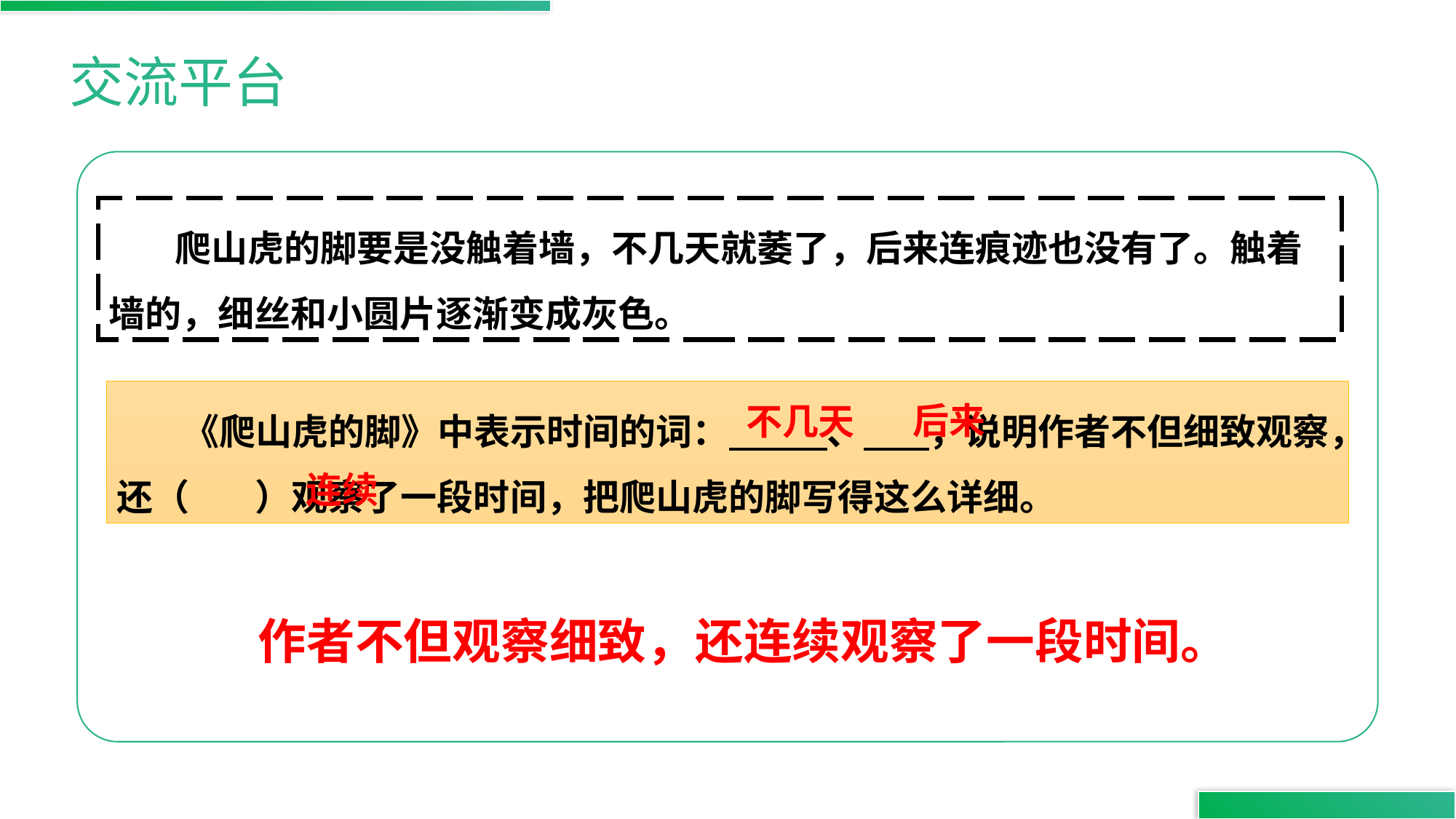

交流平台
       爬山虎的脚要是没触着墙，不几天就萎了，后来连痕迹也没有了。触着墙的，细丝和小圆片逐渐变成灰色。
       《爬山虎的脚》中表示时间的词：            、        ，说明作者不但细致观察，还（        ）观察了一段时间，把爬山虎的脚写得这么详细。
后来
不几天
连续
作者不但观察细致，还连续观察了一段时间。